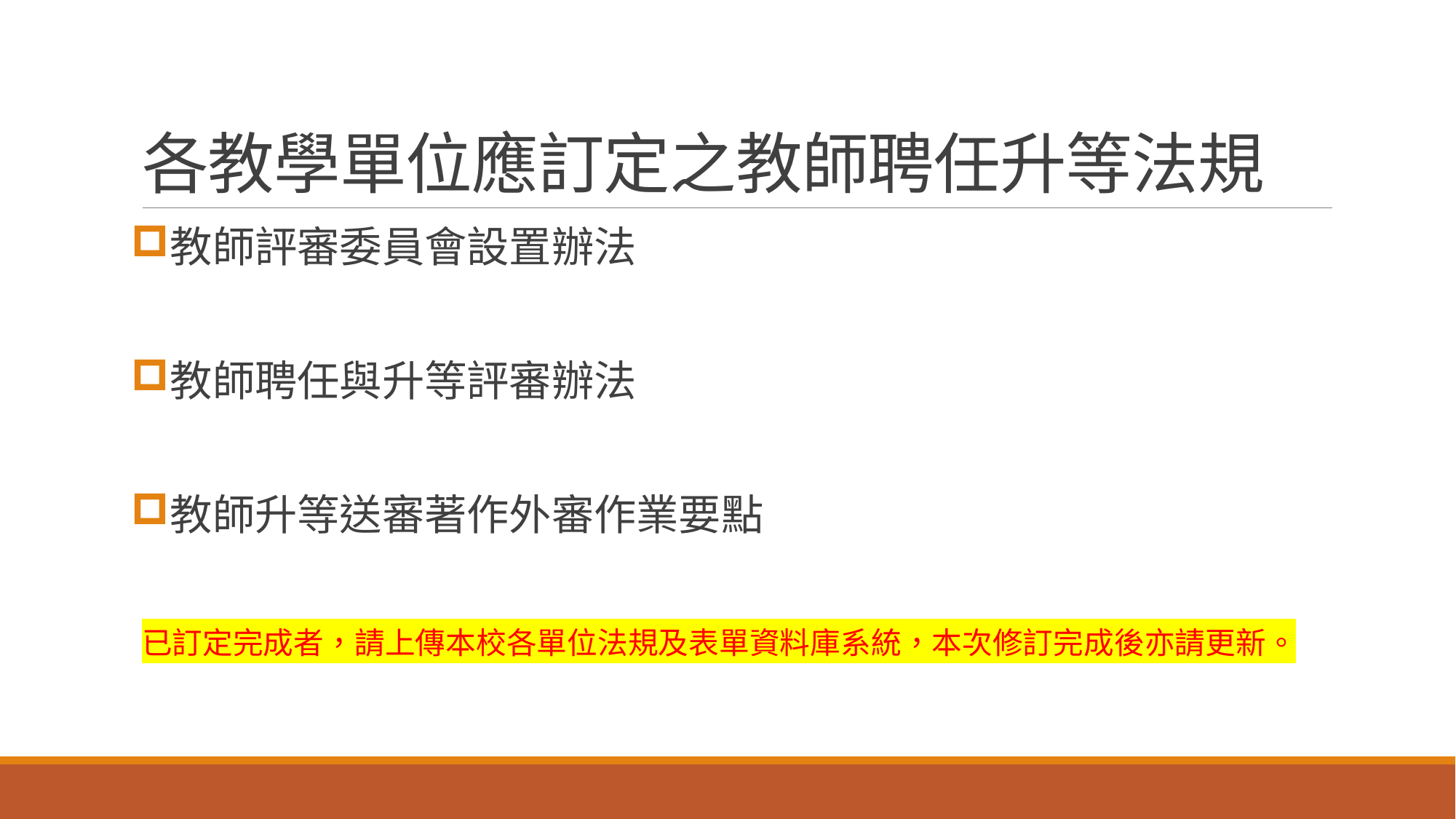

# 各教學單位應訂定之教師聘任升等法規
教師評審委員會設置辦法

教師聘任與升等評審辦法

教師升等送審著作外審作業要點

已訂定完成者，請上傳本校各單位法規及表單資料庫系統，本次修訂完成後亦請更新。